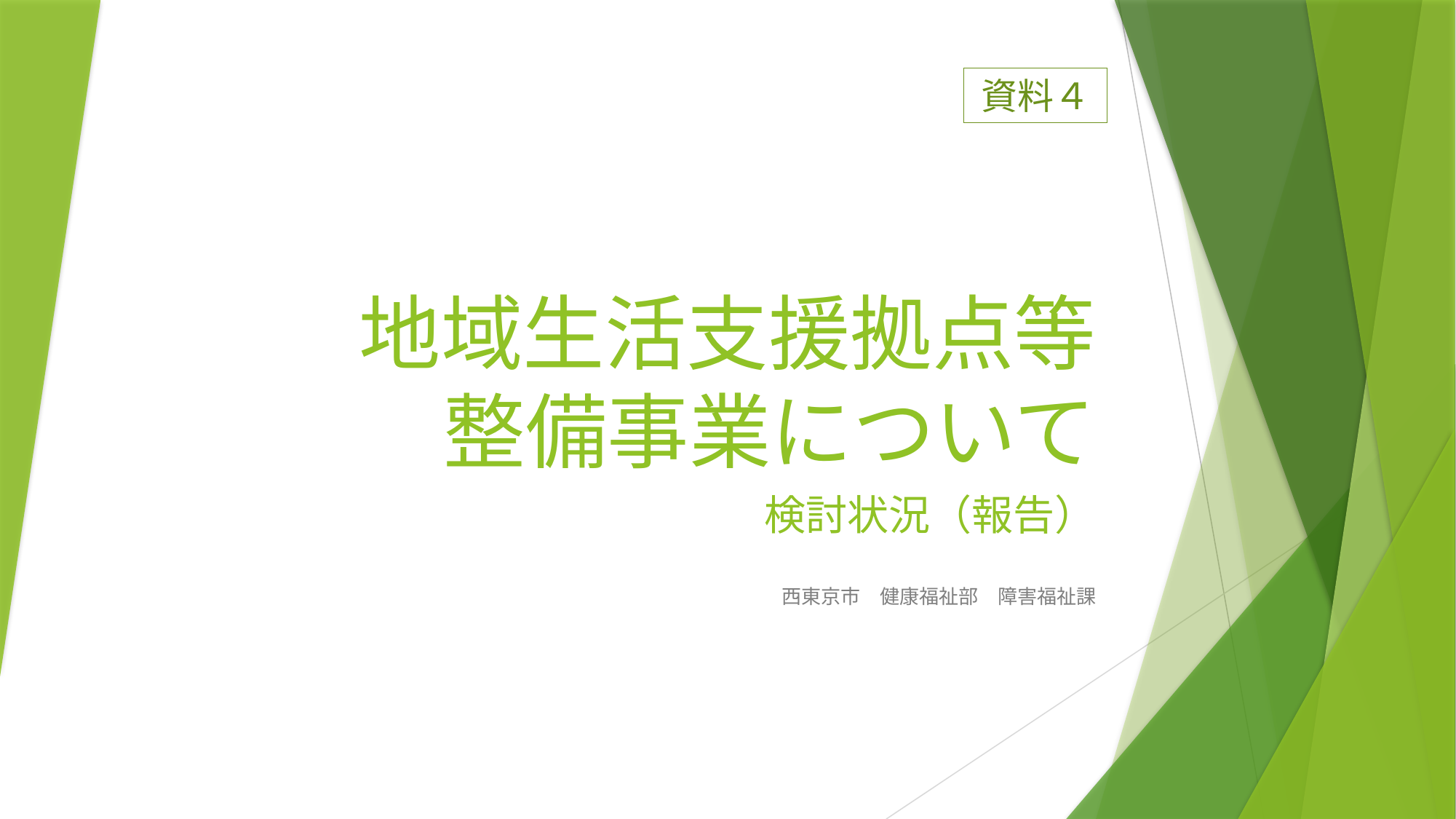

資料４
# 地域生活支援拠点等 整備事業について
検討状況（報告）

西東京市　健康福祉部　障害福祉課